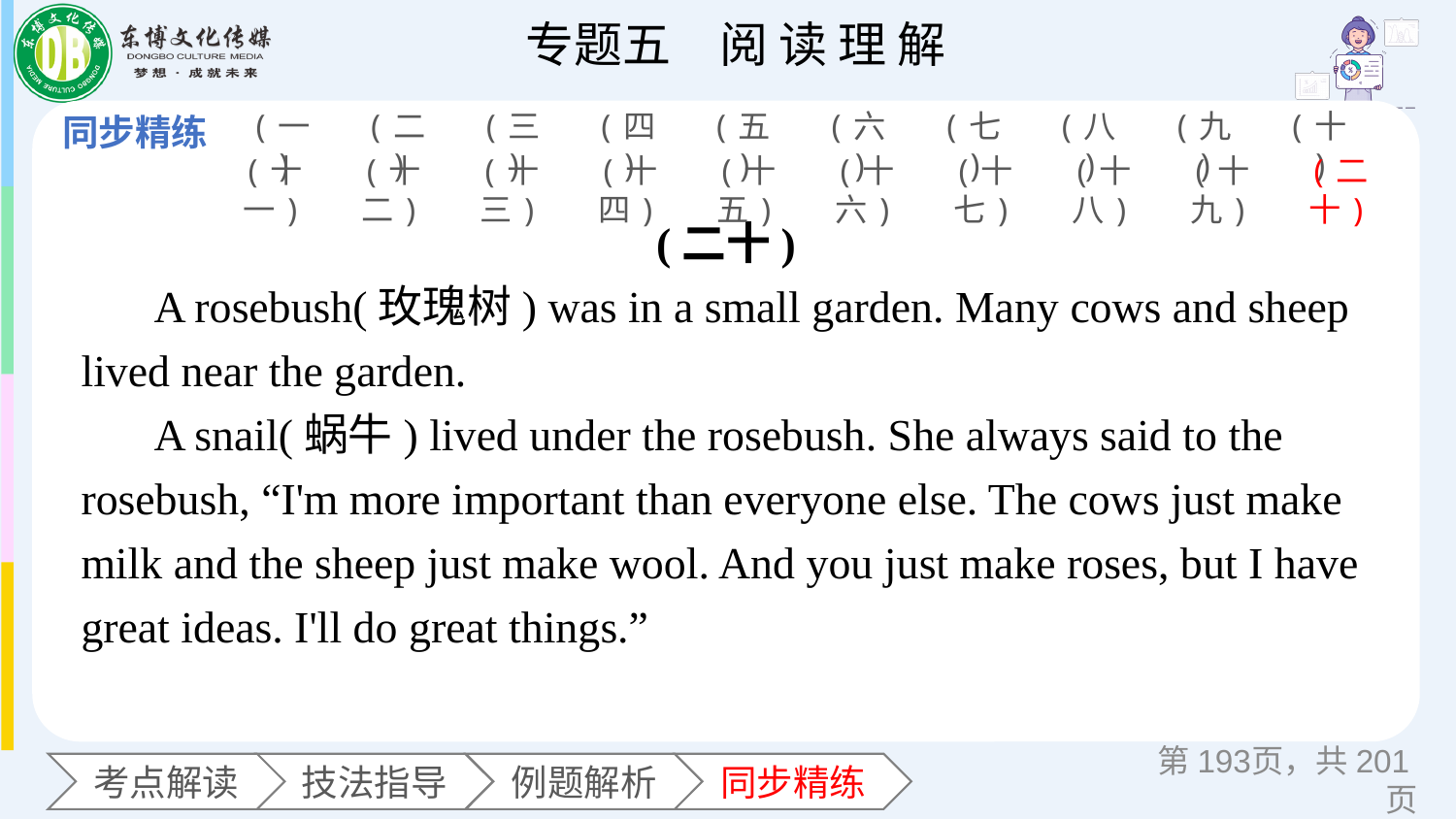

(一)
(二)
(三)
(四)
(五)
(六)
(七)
(八)
(九)
(十)
(十一)
(十二)
(十三)
(十四)
(十五)
(十六)
(十七)
(十八)
(十九)
(二十)
(二十)
A rosebush(玫瑰树) was in a small garden. Many cows and sheep lived near the garden.
A snail(蜗牛) lived under the rosebush. She always said to the rosebush, “I'm more important than everyone else. The cows just make milk and the sheep just make wool. And you just make roses, but I have great ideas. I'll do great things.”
第193页，共201页